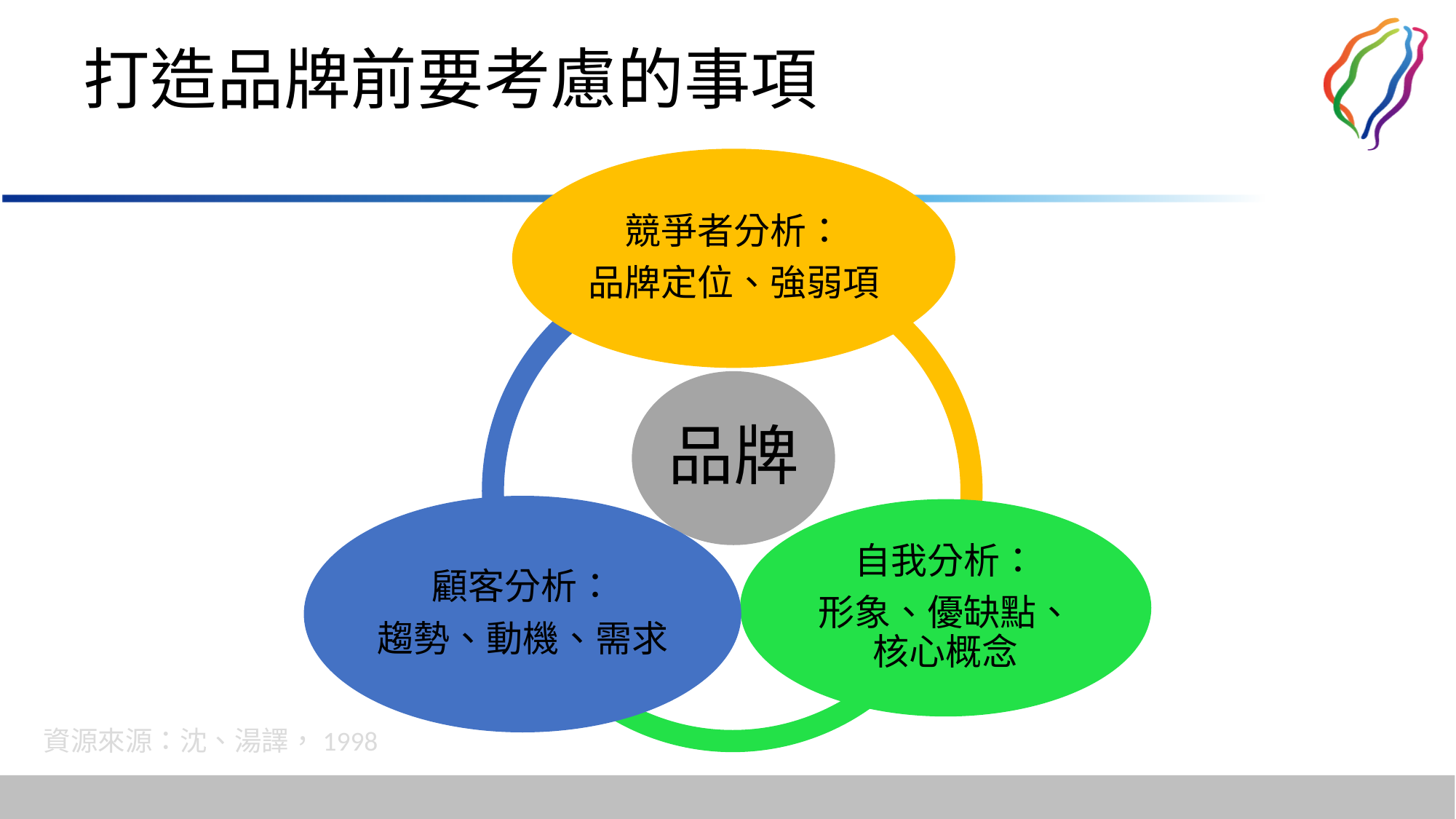

# 打造品牌前要考慮的事項
品牌
競爭者分析：
品牌定位、強弱項
自我分析：
形象、優缺點、核心概念
顧客分析：
趨勢、動機、需求
資源來源：沈、湯譯，1998